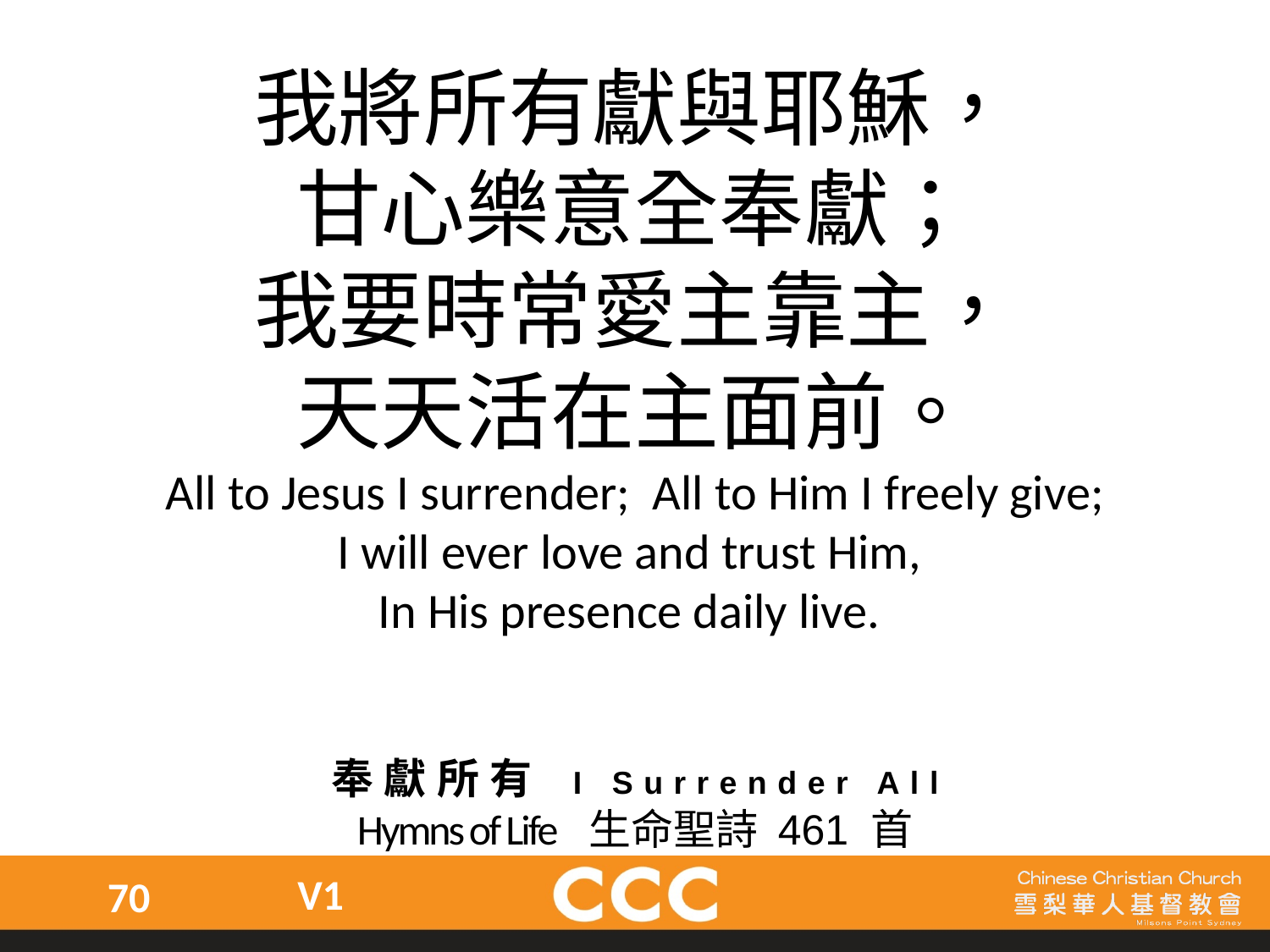

我將所有獻與耶穌，
甘心樂意全奉獻；
我要時常愛主靠主，
天天活在主面前。
All to Jesus I surrender;  All to Him I freely give;
I will ever love and trust Him,
In His presence daily live.
奉獻所有 I Surrender All
Hymns of Life   生命聖詩 461 首
V1
70